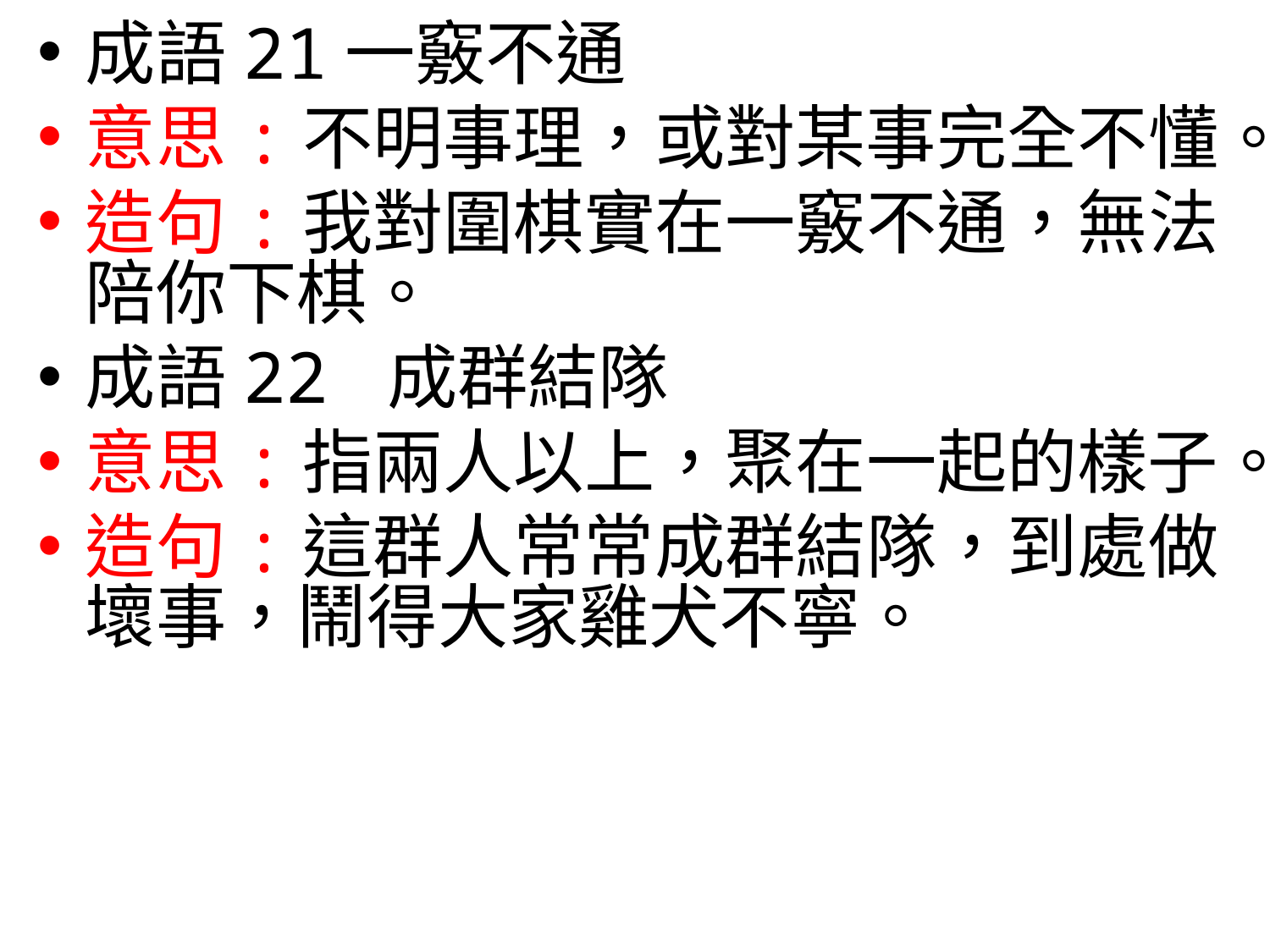

成語21一竅不通
意思:不明事理，或對某事完全不懂。
造句:我對圍棋實在一竅不通，無法陪你下棋。
成語22 成群結隊
意思:指兩人以上，聚在一起的樣子。
造句:這群人常常成群結隊，到處做壞事，鬧得大家雞犬不寧。